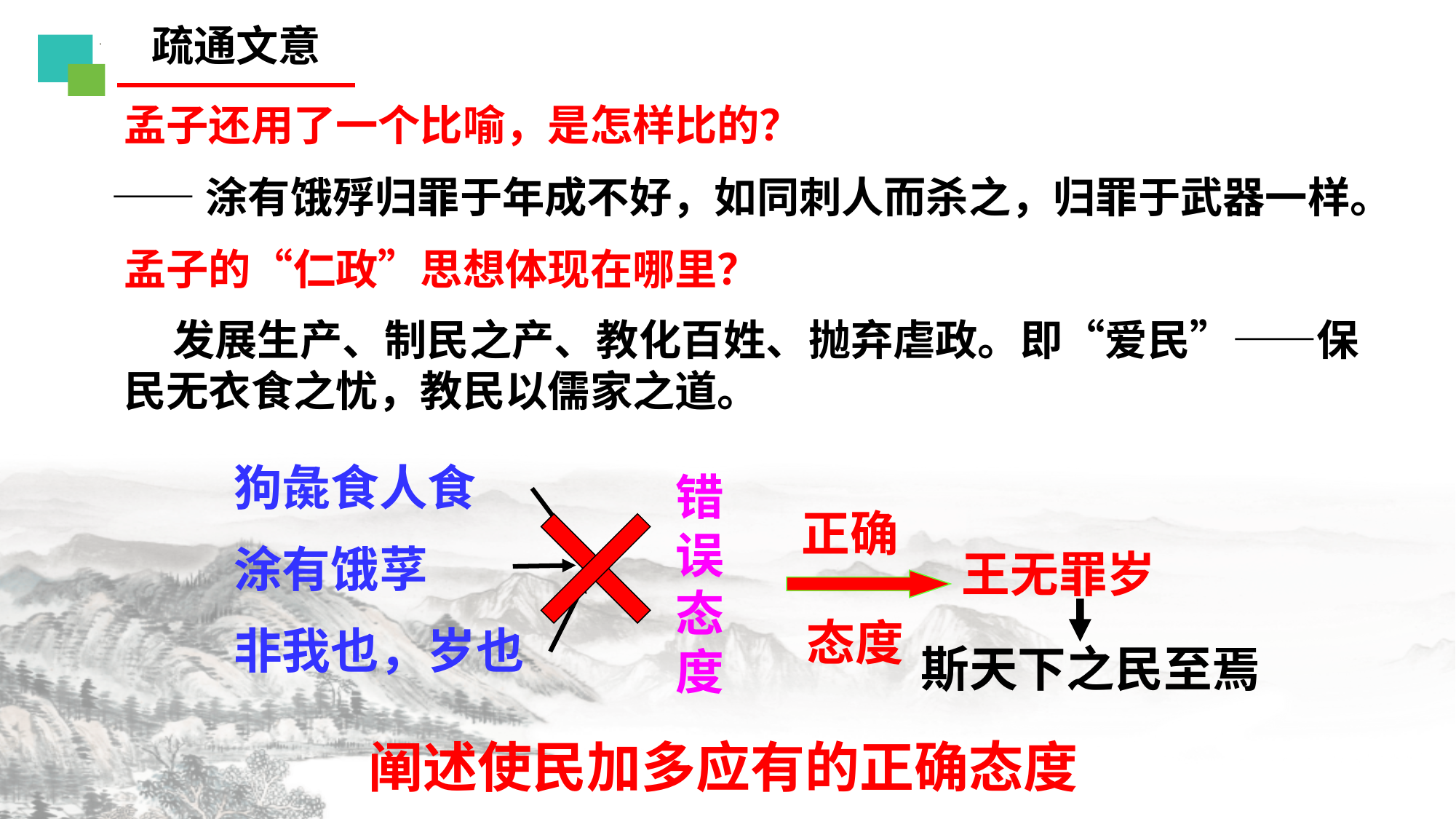

疏通文意

孟子还用了一个比喻，是怎样比的？
——涂有饿殍归罪于年成不好，如同刺人而杀之，归罪于武器一样。
孟子的“仁政”思想体现在哪里？
    发展生产、制民之产、教化百姓、抛弃虐政。即“爱民”——保民无衣食之忧，教民以儒家之道。
狗彘食人食
错误态度

正确

态度

涂有饿莩
王无罪岁

非我也，岁也
斯天下之民至焉
阐述使民加多应有的正确态度